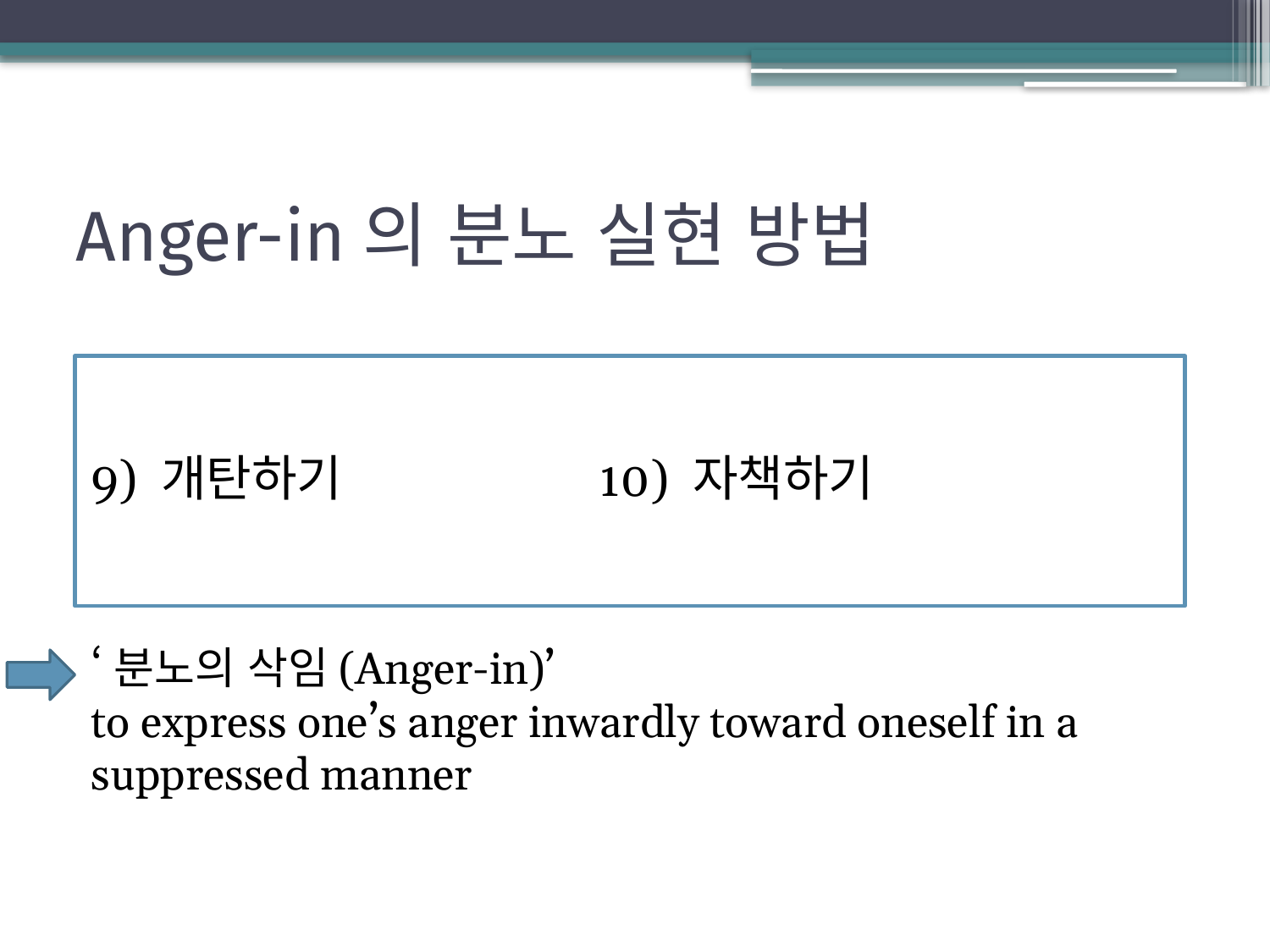

# Anger-in의 분노 실현 방법

9) 개탄하기			10) 자책하기

‘분노의 삭임(Anger-in)’
to express one’s anger inwardly toward oneself in a suppressed manner